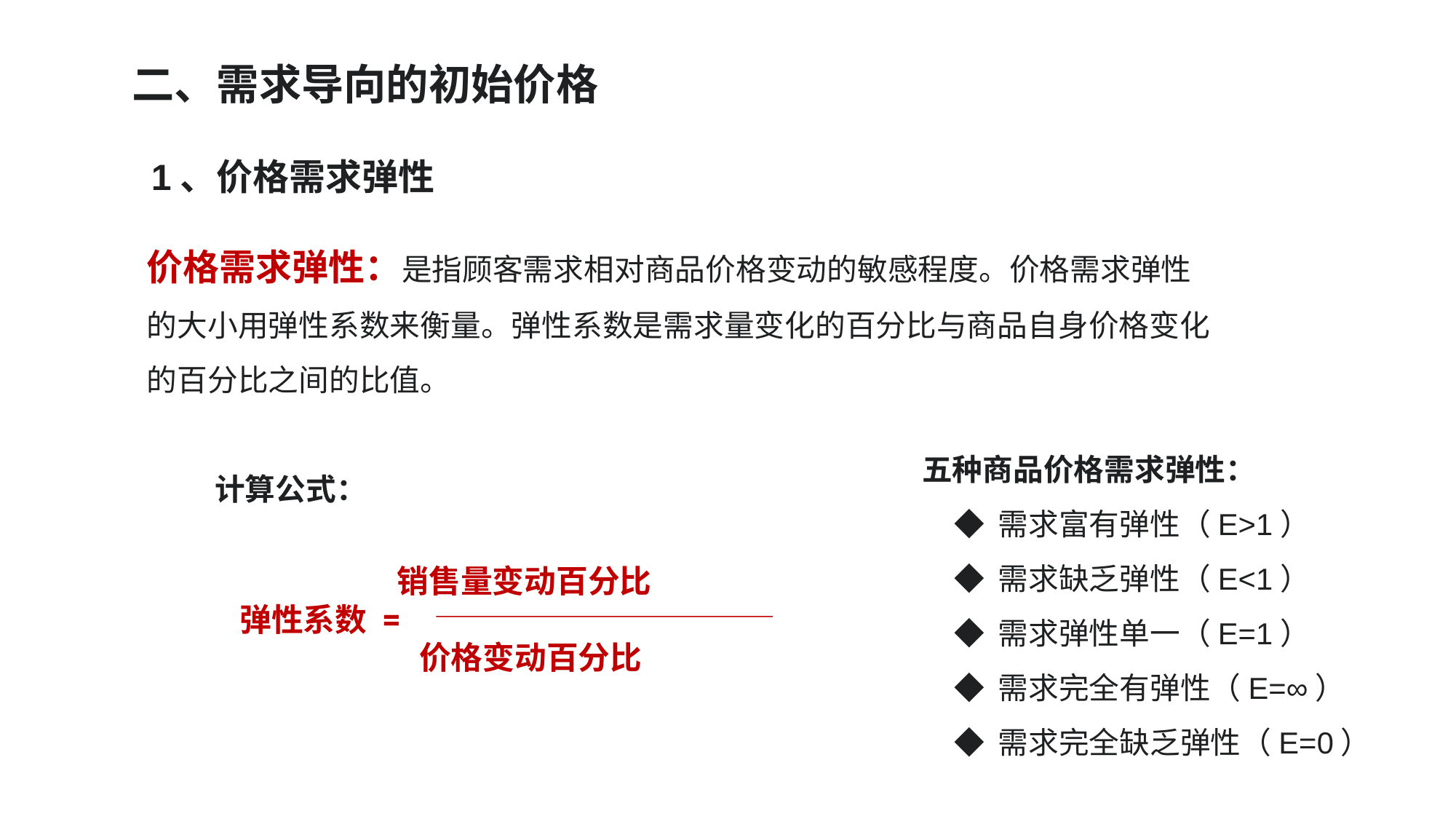

二、需求导向的初始价格
1、价格需求弹性
价格需求弹性：是指顾客需求相对商品价格变动的敏感程度。价格需求弹性的大小用弹性系数来衡量。弹性系数是需求量变化的百分比与商品自身价格变化的百分比之间的比值。

         计算公式：

　                              销售量变动百分比
　    　弹性系数 =
 　                               价格变动百分比

      五种商品价格需求弹性：
　　   ◆  需求富有弹性（E>1）
　　   ◆  需求缺乏弹性（E<1）
　　   ◆  需求弹性单一（E=1）
　　   ◆  需求完全有弹性（E=∞）
　　   ◆  需求完全缺乏弹性（E=0）